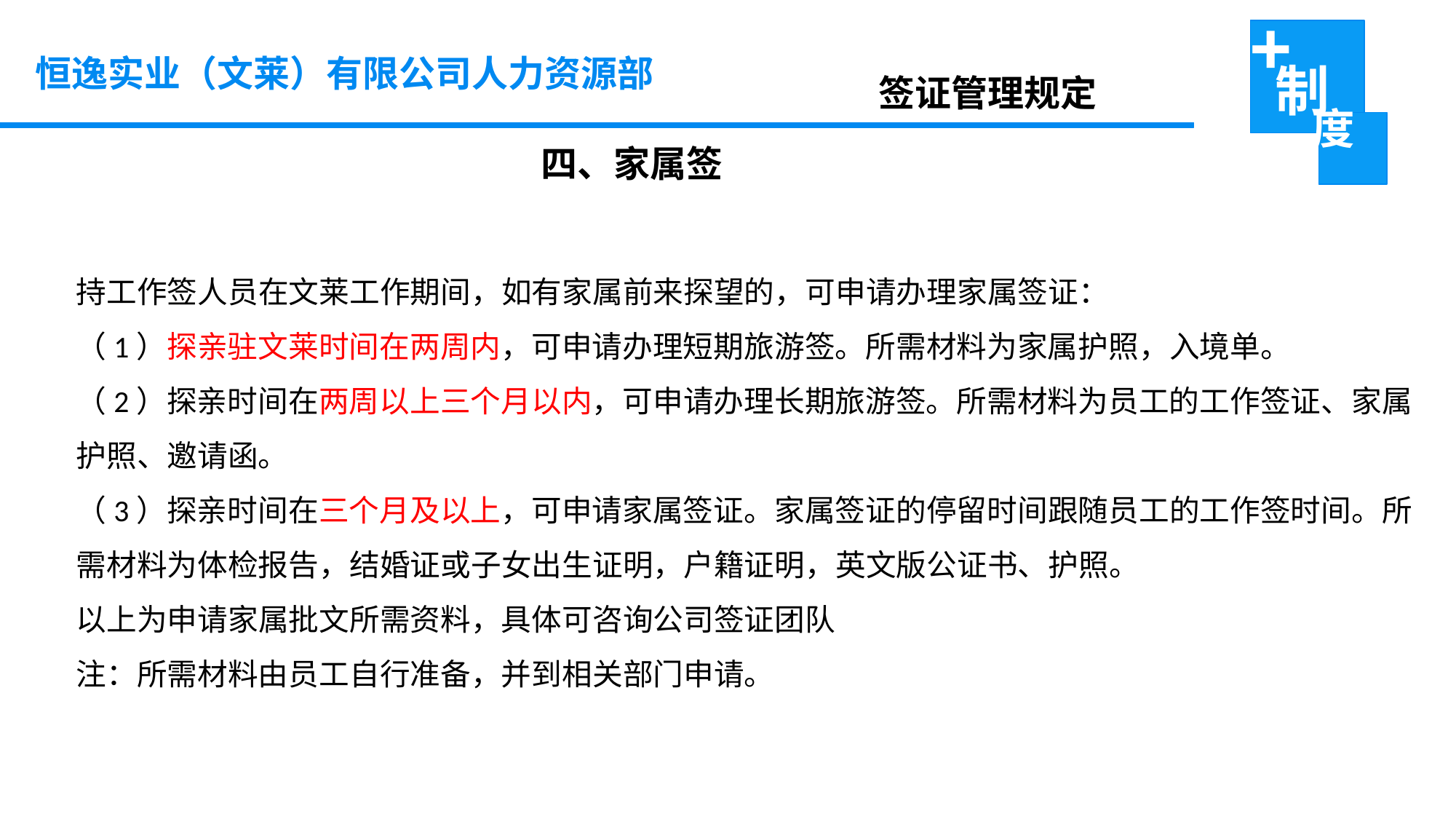

恒逸实业（文莱）有限公司人力资源部
签证管理规定
 四、家属签

持工作签人员在文莱工作期间，如有家属前来探望的，可申请办理家属签证：
（1）探亲驻文莱时间在两周内，可申请办理短期旅游签。所需材料为家属护照，入境单。
（2）探亲时间在两周以上三个月以内，可申请办理长期旅游签。所需材料为员工的工作签证、家属护照、邀请函。
（3）探亲时间在三个月及以上，可申请家属签证。家属签证的停留时间跟随员工的工作签时间。所需材料为体检报告，结婚证或子女出生证明，户籍证明，英文版公证书、护照。
以上为申请家属批文所需资料，具体可咨询公司签证团队
注：所需材料由员工自行准备，并到相关部门申请。